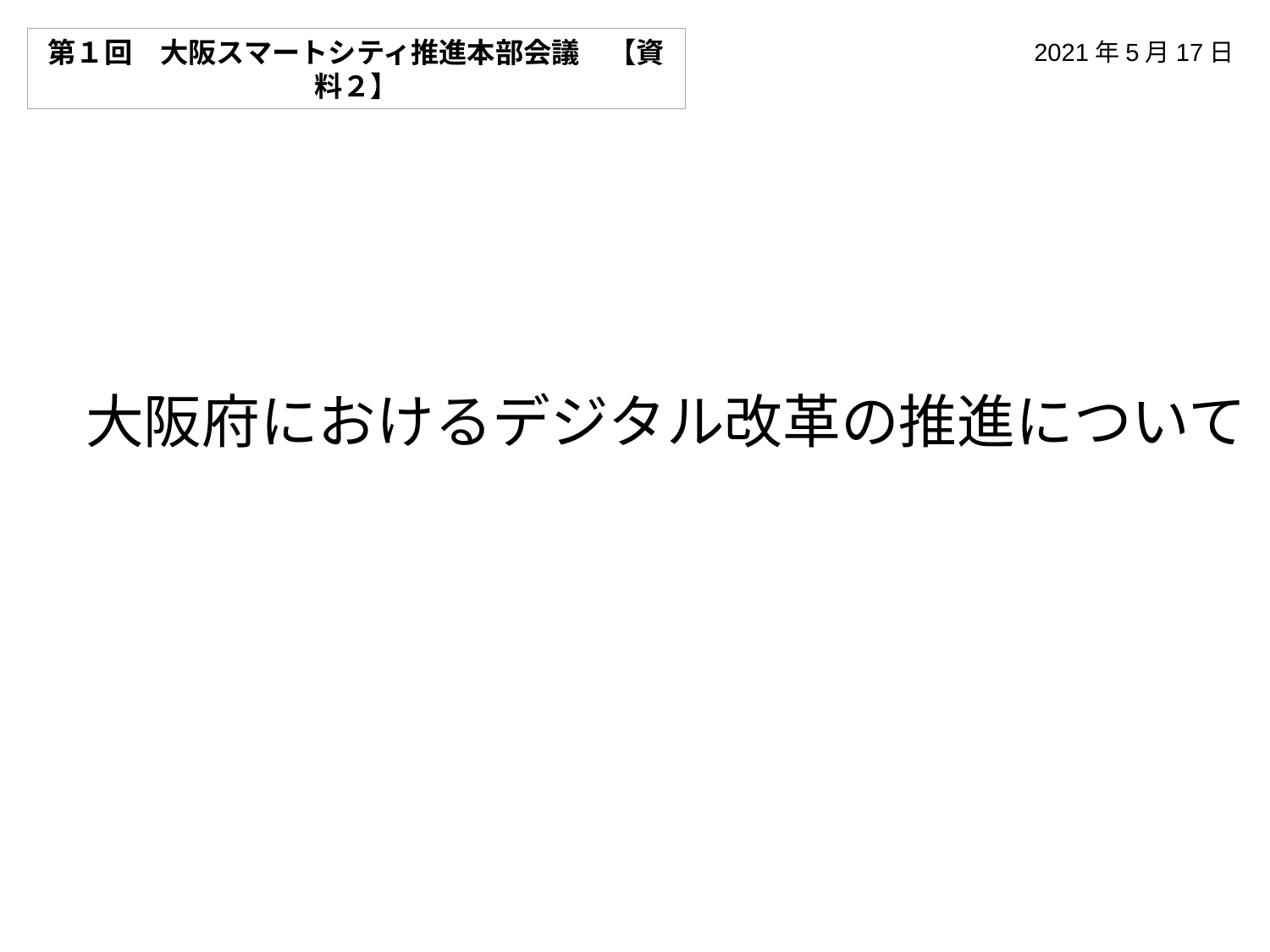

第１回　大阪スマートシティ推進本部会議　【資料２】
2021年5月17日
大阪府におけるデジタル改革の推進について